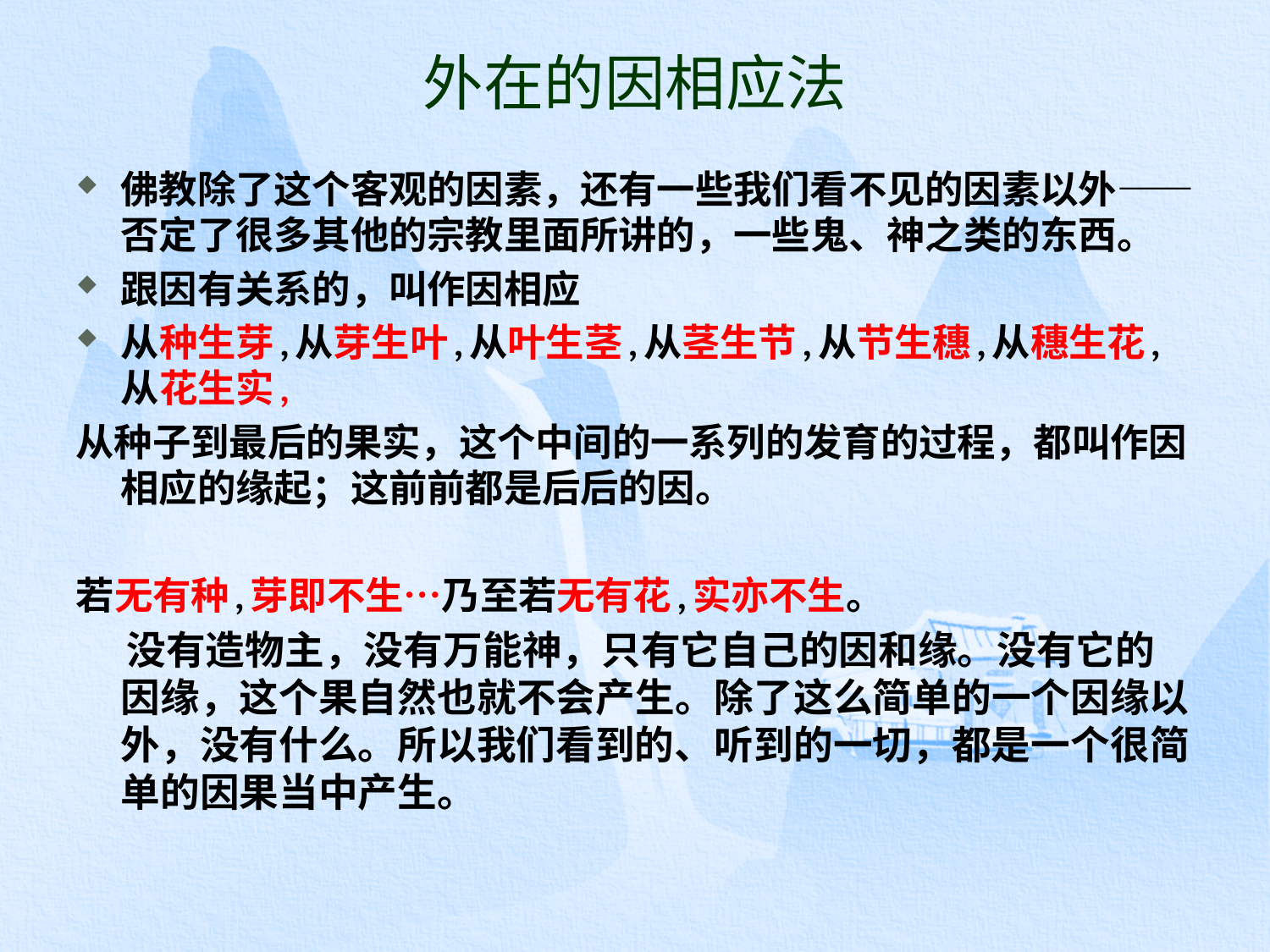

# 外在的因相应法
佛教除了这个客观的因素，还有一些我们看不见的因素以外——否定了很多其他的宗教里面所讲的，一些鬼、神之类的东西。
跟因有关系的，叫作因相应
从种生芽,从芽生叶,从叶生茎,从茎生节,从节生穗,从穗生花,从花生实,
从种子到最后的果实，这个中间的一系列的发育的过程，都叫作因相应的缘起；这前前都是后后的因。

若无有种,芽即不生…乃至若无有花,实亦不生。
     没有造物主，没有万能神，只有它自己的因和缘。没有它的因缘，这个果自然也就不会产生。除了这么简单的一个因缘以外，没有什么。所以我们看到的、听到的一切，都是一个很简单的因果当中产生。